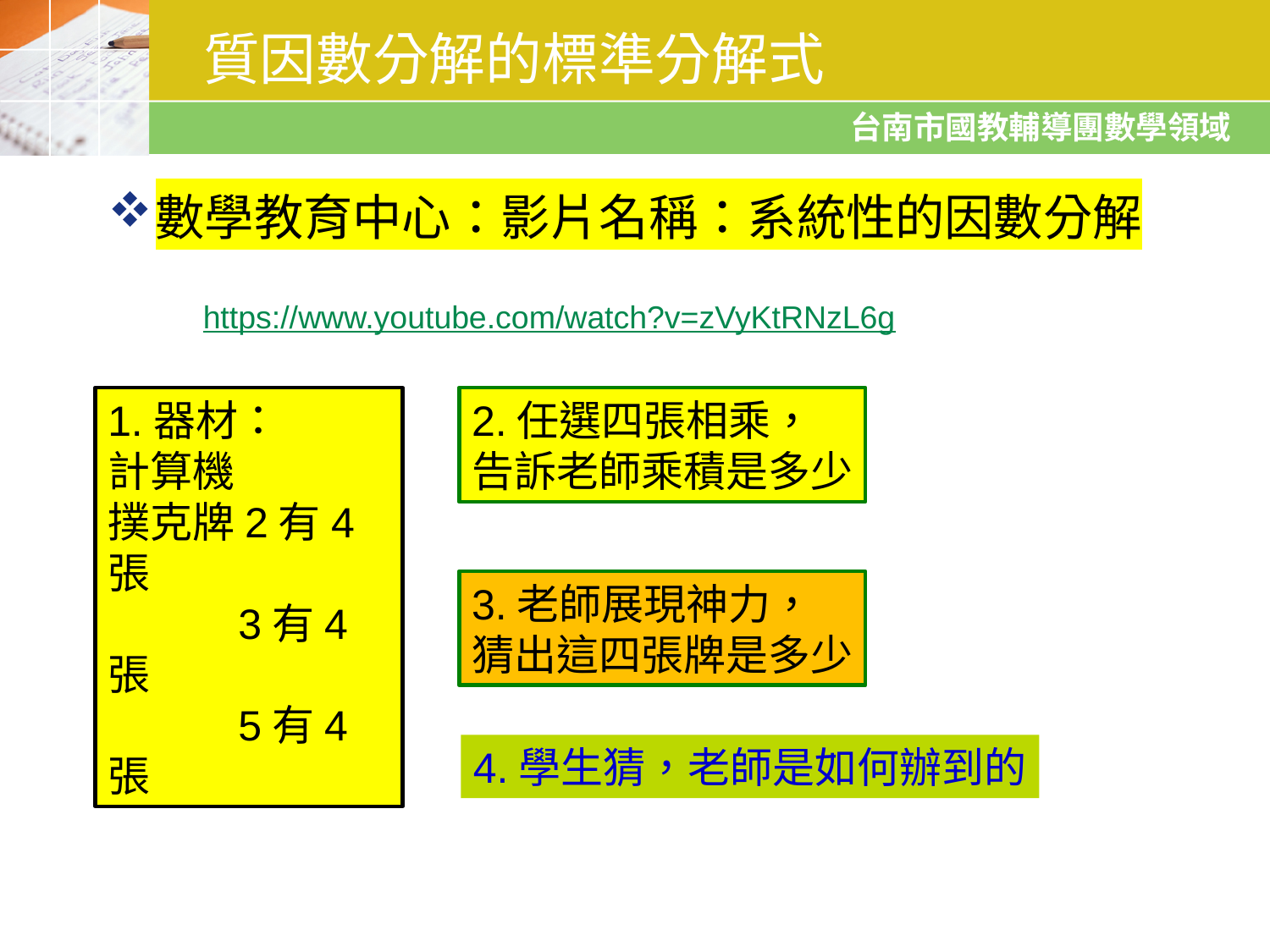

# 質因數分解的標準分解式
數學教育中心：影片名稱：系統性的因數分解
https://www.youtube.com/watch?v=zVyKtRNzL6g

1.器材：
計算機
撲克牌2有4張
           3有4張
           5有4張
2.任選四張相乘，
告訴老師乘積是多少
3.老師展現神力，
猜出這四張牌是多少
4.學生猜，老師是如何辦到的